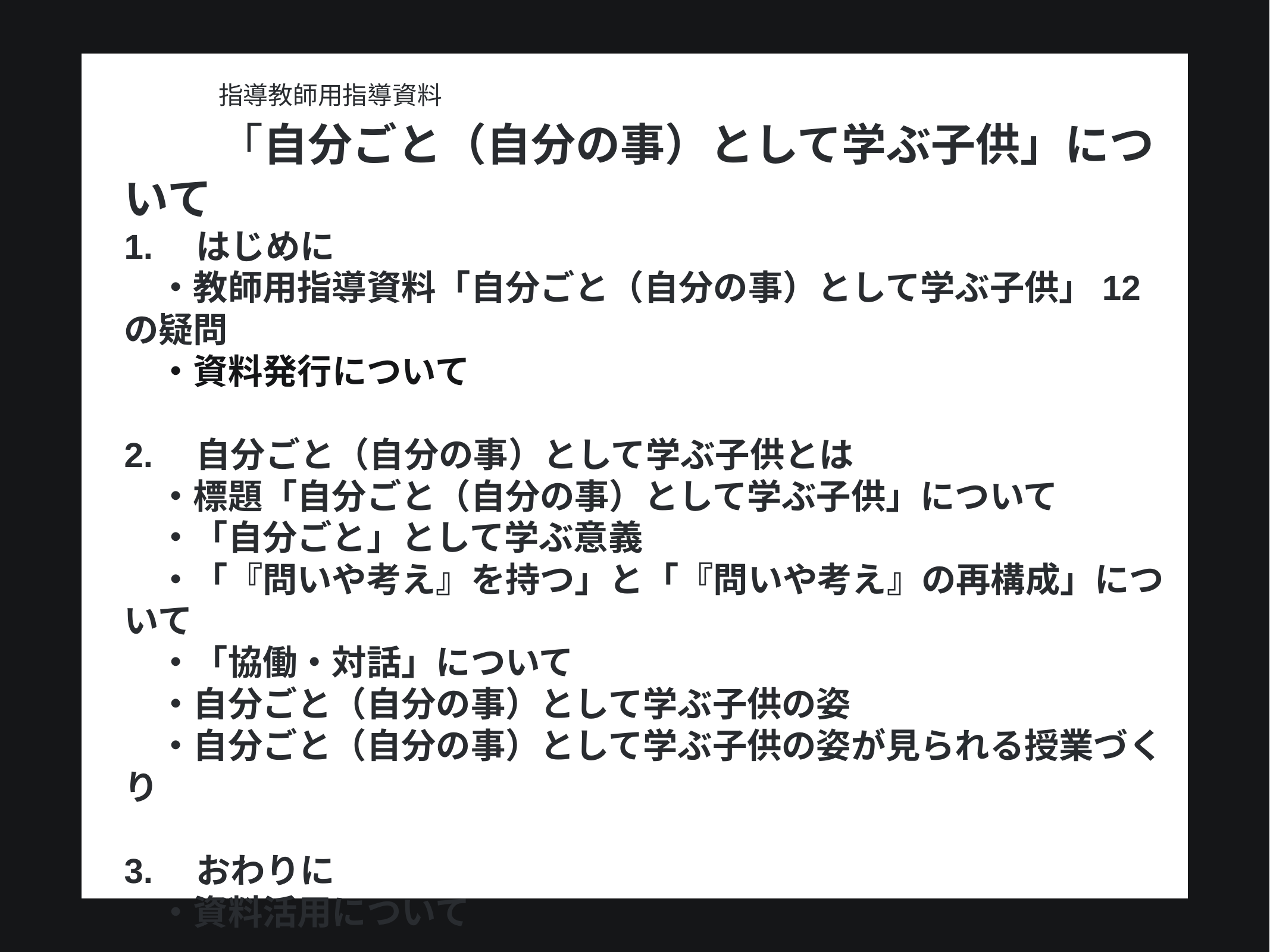

指導教師用指導資料
「「「自分ごと（自分の事）として学ぶ子供」について
1.　はじめに
　・教師用指導資料「自分ごと（自分の事）として学ぶ子供」12の疑問
　・資料発行について

2.　自分ごと（自分の事）として学ぶ子供とは
　・標題「自分ごと（自分の事）として学ぶ子供」について
　・「自分ごと」として学ぶ意義
　・「『問いや考え』を持つ」と「『問いや考え』の再構成」について
　・「協働・対話」について
　・自分ごと（自分の事）として学ぶ子供の姿
　・自分ごと（自分の事）として学ぶ子供の姿が見られる授業づくり

3.　おわりに
　・資料活用について